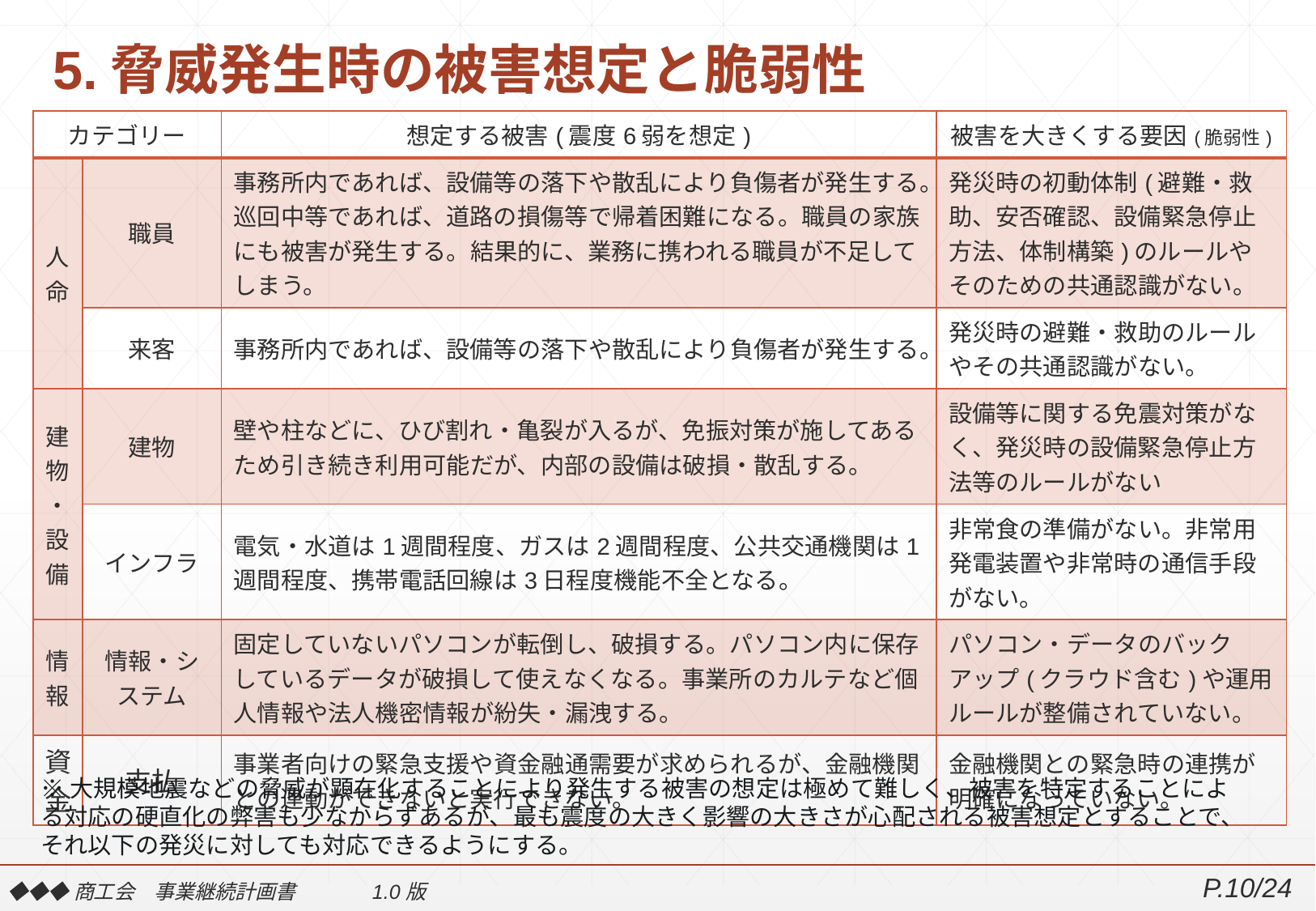

# 5.脅威発生時の被害想定と脆弱性
| カテゴリー | カテゴリー | 想定する被害(震度6弱を想定) | 被害を大きくする要因(脆弱性) |
| --- | --- | --- | --- |
| 人命 | 職員 | 事務所内であれば、設備等の落下や散乱により負傷者が発生する。 巡回中等であれば、道路の損傷等で帰着困難になる。職員の家族にも被害が発生する。結果的に、業務に携われる職員が不足してしまう。 | 発災時の初動体制(避難・救助、安否確認、設備緊急停止方法、体制構築)のルールやそのための共通認識がない。 |
|  | 来客 | 事務所内であれば、設備等の落下や散乱により負傷者が発生する。 | 発災時の避難・救助のルールやその共通認識がない。 |
| 建物・設備 | 建物 | 壁や柱などに、ひび割れ・亀裂が入るが、免振対策が施してあるため引き続き利用可能だが、内部の設備は破損・散乱する。 | 設備等に関する免震対策がなく、発災時の設備緊急停止方法等のルールがない |
|  | インフラ | 電気・水道は1週間程度、ガスは2週間程度、公共交通機関は1週間程度、携帯電話回線は3日程度機能不全となる。 | 非常食の準備がない。非常用発電装置や非常時の通信手段がない。 |
| 情報 | 情報・システム | 固定していないパソコンが転倒し、破損する。パソコン内に保存しているデータが破損して使えなくなる。事業所のカルテなど個人情報や法人機密情報が紛失・漏洩する。 | パソコン・データのバックアップ(クラウド含む)や運用ルールが整備されていない。 |
| 資金 | 支払 | 事業者向けの緊急支援や資金融通需要が求められるが、金融機関との連動ができないと実行できない。 | 金融機関との緊急時の連携が明確になっていない。 |
※大規模地震などの脅威が顕在化することにより発生する被害の想定は極めて難しく、被害を特定することによる対応の硬直化の弊害も少なからずあるが、最も震度の大きく影響の大きさが心配される被害想定とすることで、それ以下の発災に対しても対応できるようにする。